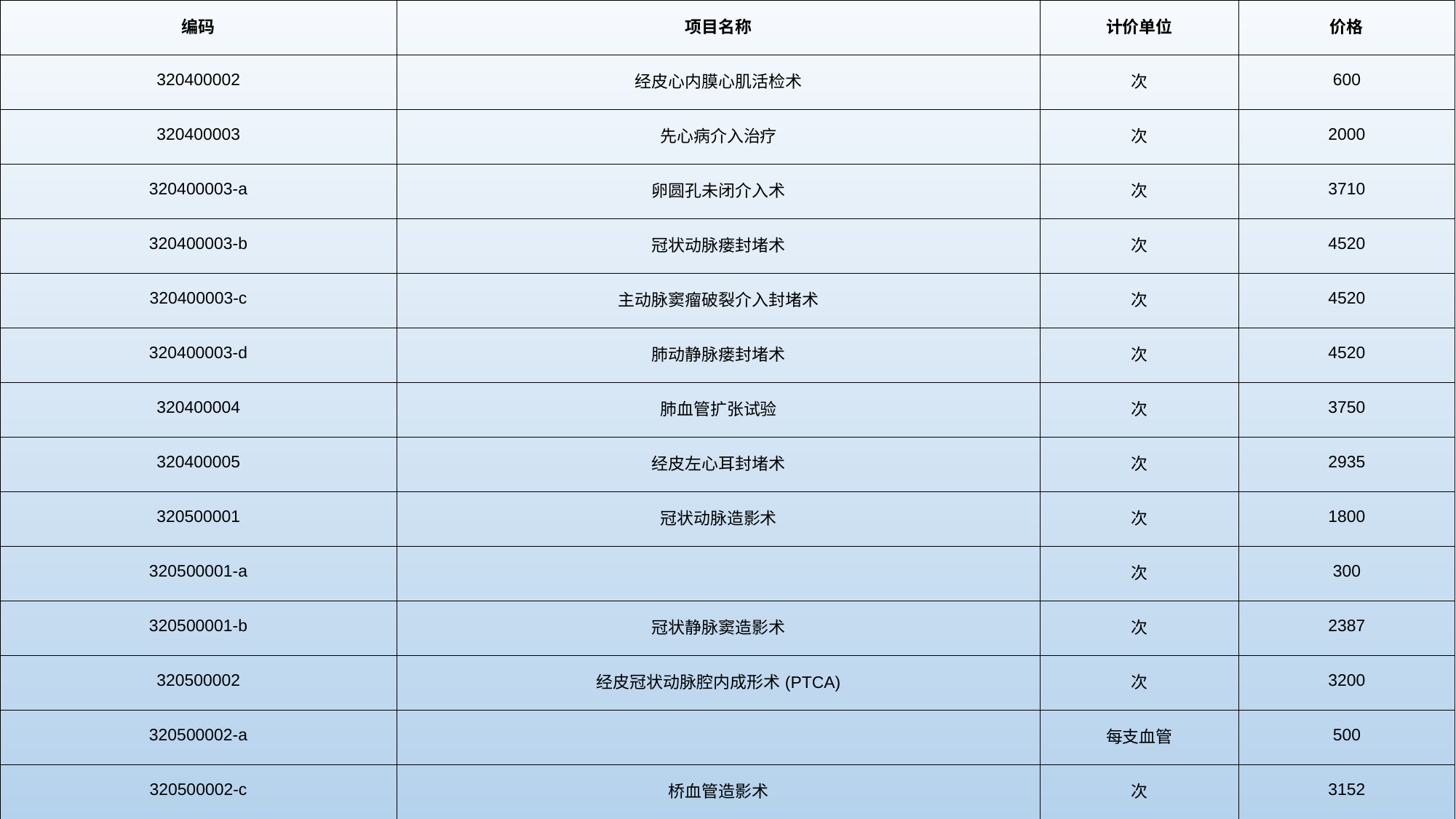

| 编码 | 项目名称 | 计价单位 | 价格 |
| --- | --- | --- | --- |
| 320400002 | 经皮心内膜心肌活检术 | 次 | 600 |
| 320400003 | 先心病介入治疗 | 次 | 2000 |
| 320400003-a | 卵圆孔未闭介入术 | 次 | 3710 |
| 320400003-b | 冠状动脉瘘封堵术 | 次 | 4520 |
| 320400003-c | 主动脉窦瘤破裂介入封堵术 | 次 | 4520 |
| 320400003-d | 肺动静脉瘘封堵术 | 次 | 4520 |
| 320400004 | 肺血管扩张试验 | 次 | 3750 |
| 320400005 | 经皮左心耳封堵术 | 次 | 2935 |
| 320500001 | 冠状动脉造影术 | 次 | 1800 |
| 320500001-a |  | 次 | 300 |
| 320500001-b | 冠状静脉窦造影术 | 次 | 2387 |
| 320500002 | 经皮冠状动脉腔内成形术(PTCA) | 次 | 3200 |
| 320500002-a |  | 每支血管 | 500 |
| 320500002-c | 桥血管造影术 | 次 | 3152 |